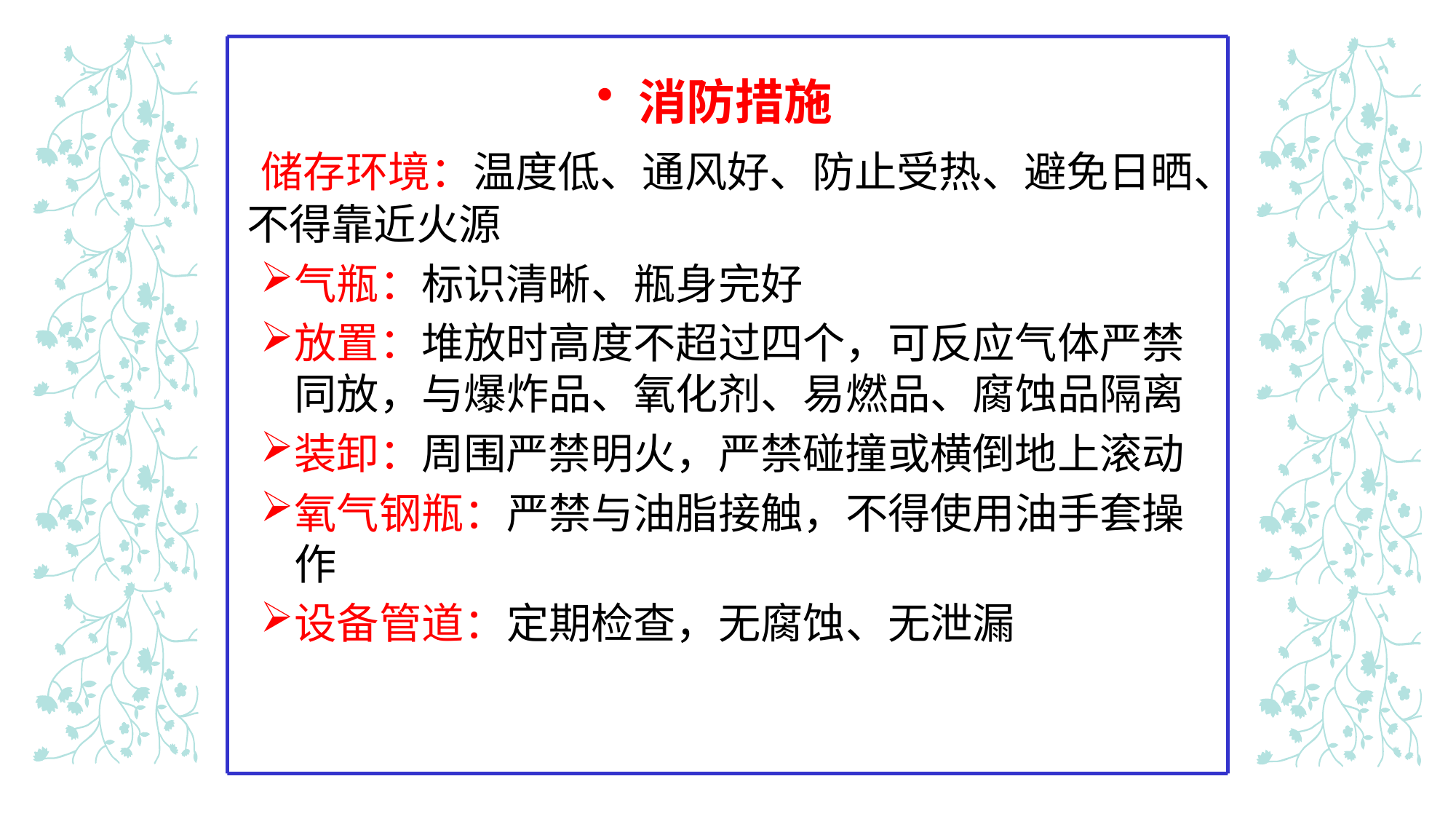

消防措施
    储存环境：温度低、通风好、防止受热、避免日晒、不得靠近火源
气瓶：标识清晰、瓶身完好
放置：堆放时高度不超过四个，可反应气体严禁同放，与爆炸品、氧化剂、易燃品、腐蚀品隔离
装卸：周围严禁明火，严禁碰撞或横倒地上滚动
氧气钢瓶：严禁与油脂接触，不得使用油手套操作
设备管道：定期检查，无腐蚀、无泄漏